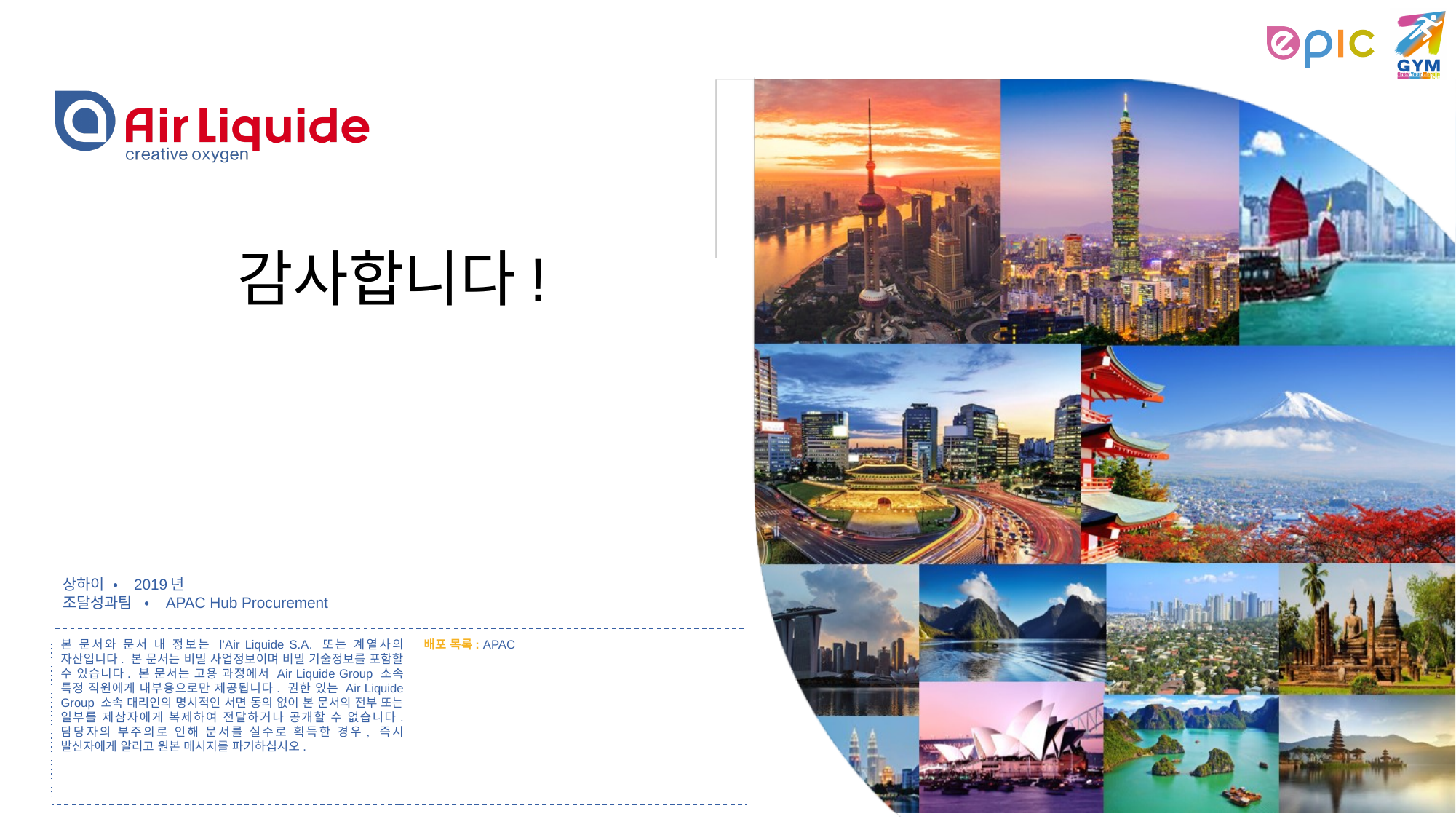

감사합니다!
상하이  •   2019년
조달성과팀   •   APAC Hub Procurement

본 문서와 문서 내 정보는 l’Air Liquide S.A. 또는 계열사의 자산입니다. 본 문서는 비밀 사업정보이며 비밀 기술정보를 포함할 수 있습니다. 본 문서는 고용 과정에서 Air Liquide Group 소속 특정 직원에게 내부용으로만 제공됩니다. 권한 있는 Air Liquide Group 소속 대리인의 명시적인 서면 동의 없이 본 문서의 전부 또는 일부를 제삼자에게 복제하여 전달하거나 공개할 수 없습니다. 담당자의 부주의로 인해 문서를 실수로 획득한 경우, 즉시 발신자에게 알리고 원본 메시지를 파기하십시오.

     배포 목록: APAC